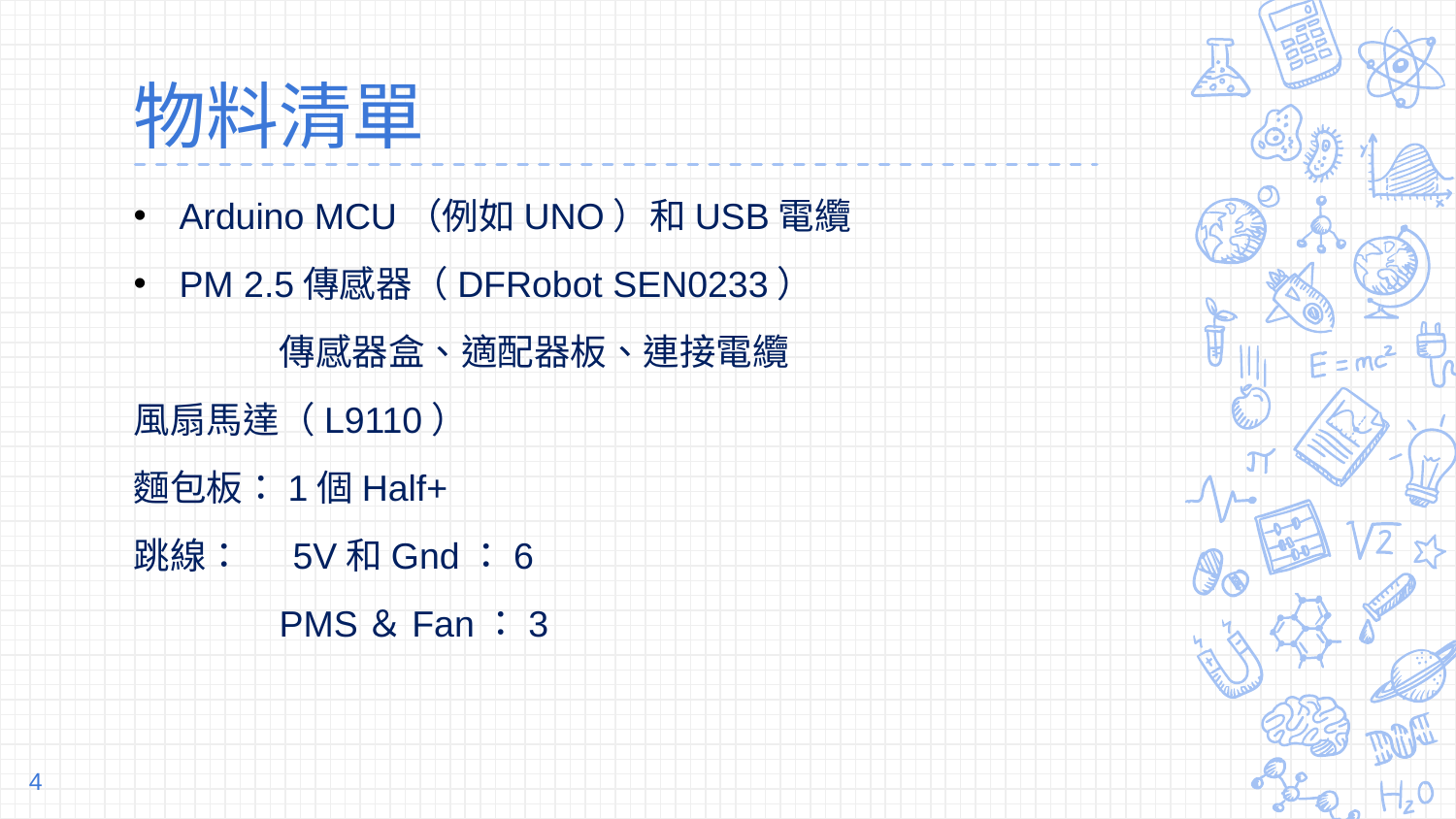

# 物料清單
Arduino MCU（例如UNO）和USB電纜
PM 2.5傳感器（DFRobot SEN0233）
	傳感器盒、適配器板、連接電纜
風扇馬達（L9110）
麵包板：1個Half+
跳線：     5V和Gnd：6
	PMS＆Fan：3

4